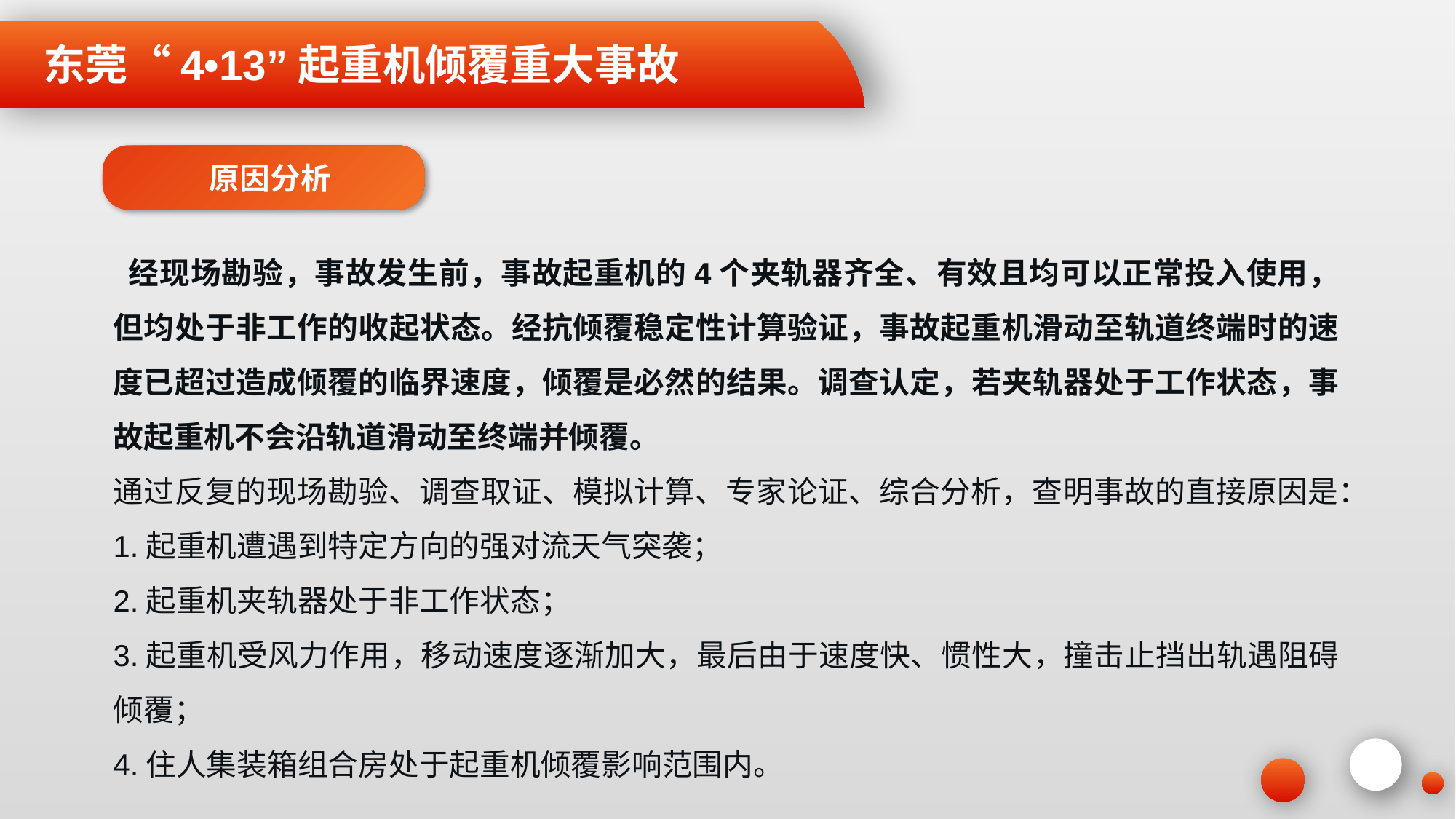

东莞“4•13”起重机倾覆重大事故

原因分析
 经现场勘验，事故发生前，事故起重机的4个夹轨器齐全、有效且均可以正常投入使用，但均处于非工作的收起状态。经抗倾覆稳定性计算验证，事故起重机滑动至轨道终端时的速度已超过造成倾覆的临界速度，倾覆是必然的结果。调查认定，若夹轨器处于工作状态，事故起重机不会沿轨道滑动至终端并倾覆。
通过反复的现场勘验、调查取证、模拟计算、专家论证、综合分析，查明事故的直接原因是：
1.起重机遭遇到特定方向的强对流天气突袭；
2.起重机夹轨器处于非工作状态；
3.起重机受风力作用，移动速度逐渐加大，最后由于速度快、惯性大，撞击止挡出轨遇阻碍倾覆；
4.住人集装箱组合房处于起重机倾覆影响范围内。